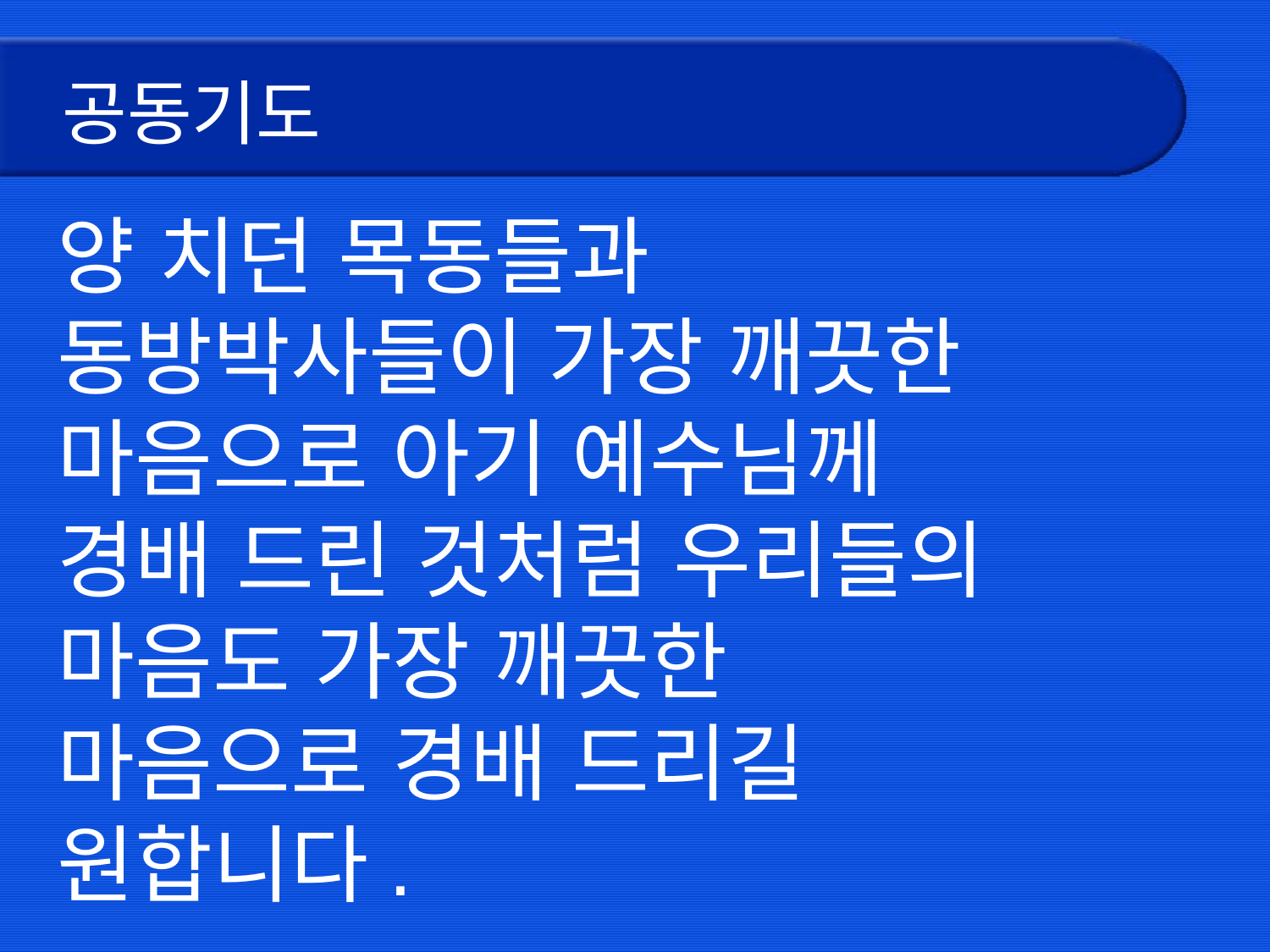

# 공동기도

양 치던 목동들과
동방박사들이 가장 깨끗한 마음으로 아기 예수님께
경배 드린 것처럼 우리들의
마음도 가장 깨끗한
마음으로 경배 드리길
원합니다.